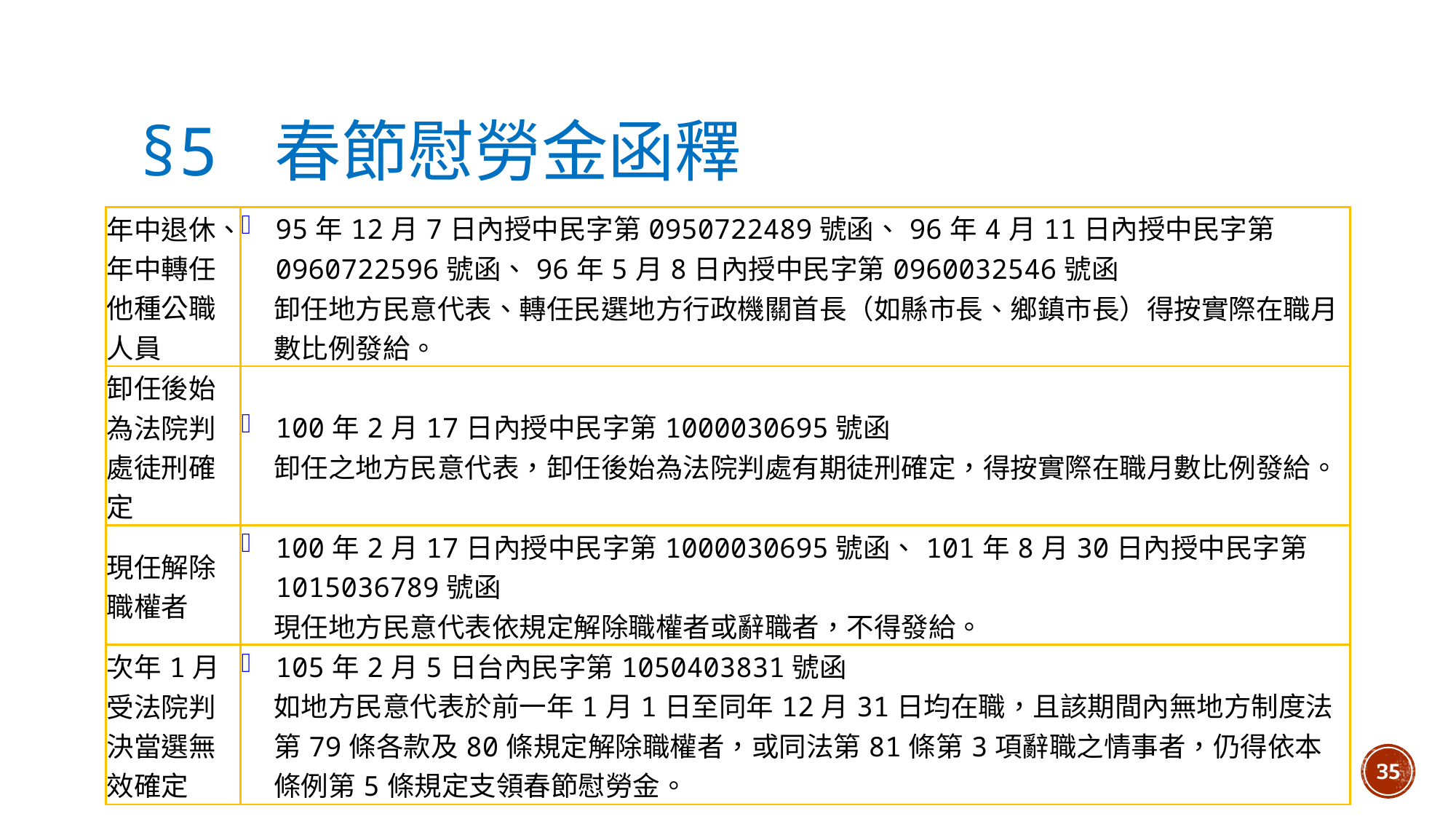

# §5 春節慰勞金函釋
| 年中退休、年中轉任他種公職人員 | 95年12月7日內授中民字第0950722489號函、96年4月11日內授中民字第0960722596號函、96年5月8日內授中民字第0960032546號函 卸任地方民意代表、轉任民選地方行政機關首長（如縣市長、鄉鎮市長）得按實際在職月數比例發給。 |
| --- | --- |
| 卸任後始為法院判處徒刑確定 | 100年2月17日內授中民字第1000030695號函 卸任之地方民意代表，卸任後始為法院判處有期徒刑確定，得按實際在職月數比例發給。 |
| 現任解除職權者 | 100年2月17日內授中民字第1000030695號函、101年8月30日內授中民字第1015036789號函 現任地方民意代表依規定解除職權者或辭職者，不得發給。 |
| 次年1月受法院判決當選無效確定 | 105年2月5日台內民字第1050403831號函 如地方民意代表於前一年1月1日至同年12月31日均在職，且該期間內無地方制度法第79條各款及80條規定解除職權者，或同法第81條第3項辭職之情事者，仍得依本條例第5條規定支領春節慰勞金。 |
35